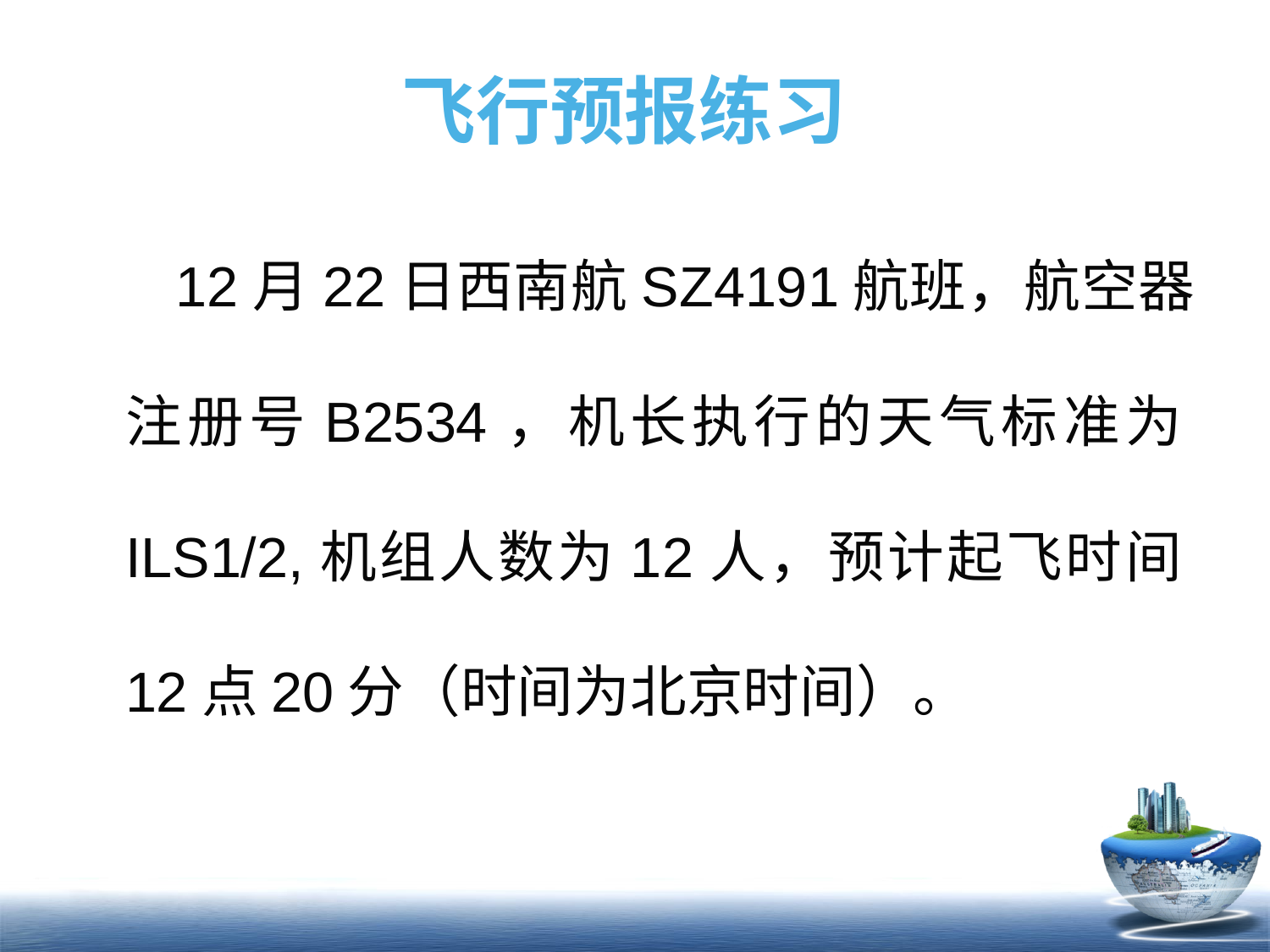

# 飞行预报练习
      12月22日西南航SZ4191航班，航空器注册号B2534，机长执行的天气标准为ILS1/2,机组人数为12人，预计起飞时间12点20分（时间为北京时间）。